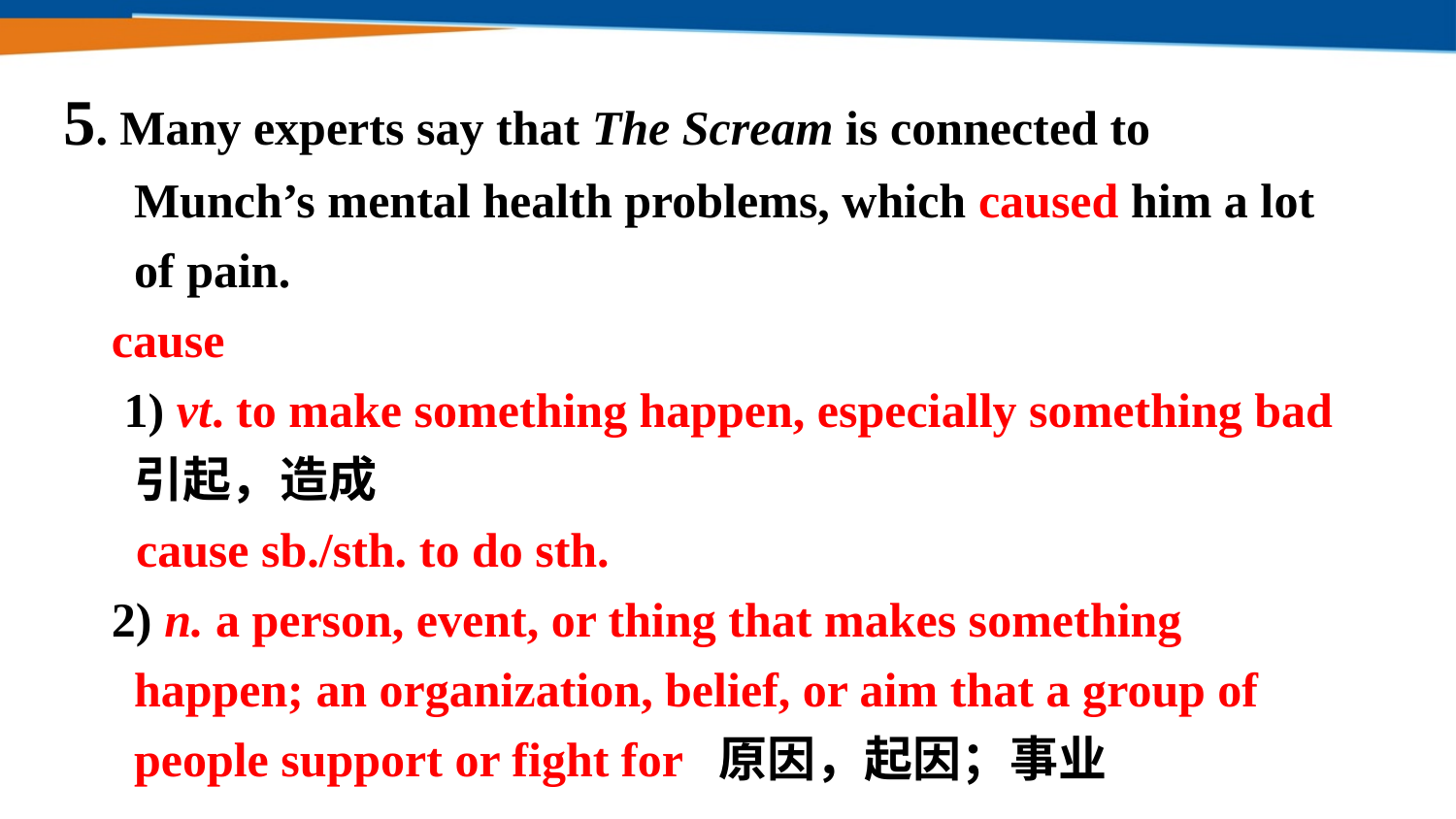

5. Many experts say that The Scream is connected to Munch’s mental health problems, which caused him a lot of pain.
    cause
     1) vt. to make something happen, especially something bad 引起，造成
      cause sb./sth. to do sth.
    2) n. a person, event, or thing that makes something happen; an organization, belief, or aim that a group of people support or fight for  原因，起因；事业